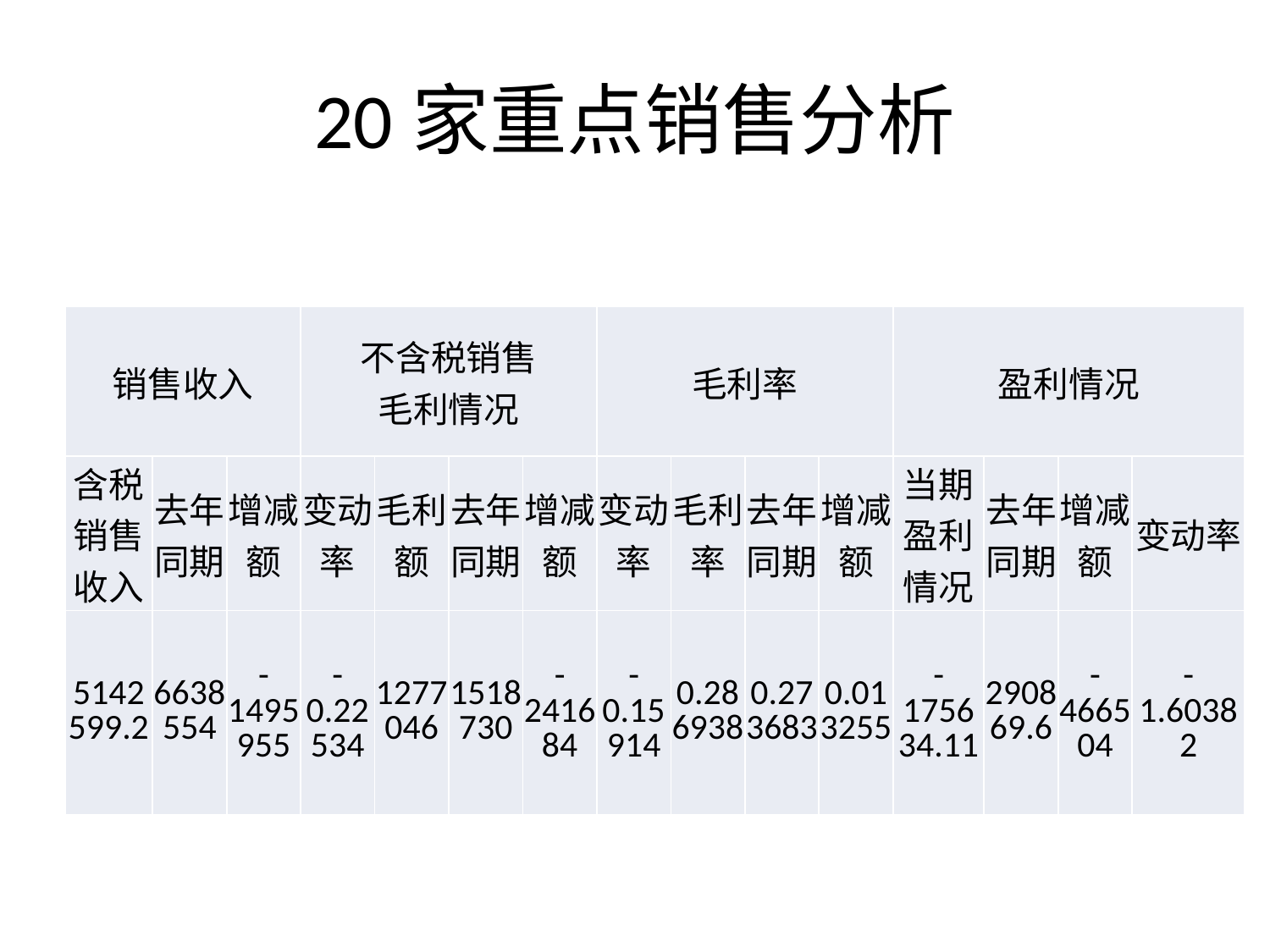

# 20家重点销售分析
| 销售收入 |  |  | 不含税销售 毛利情况 |  |  |  | 毛利率 |  |  |  | 盈利情况 |  |  |  |
| --- | --- | --- | --- | --- | --- | --- | --- | --- | --- | --- | --- | --- | --- | --- |
| 含税销售收入 | 去年同期 | 增减额 | 变动率 | 毛利额 | 去年同期 | 增减额 | 变动率 | 毛利率 | 去年同期 | 增减额 | 当期盈利情况 | 去年同期 | 增减额 | 变动率 |
| 5142599.2 | 6638554 | -1495955 | -0.22534 | 1277046 | 1518730 | -241684 | -0.15914 | 0.286938 | 0.273683 | 0.013255 | -175634.11 | 290869.6 | -466504 | -1.60382 |